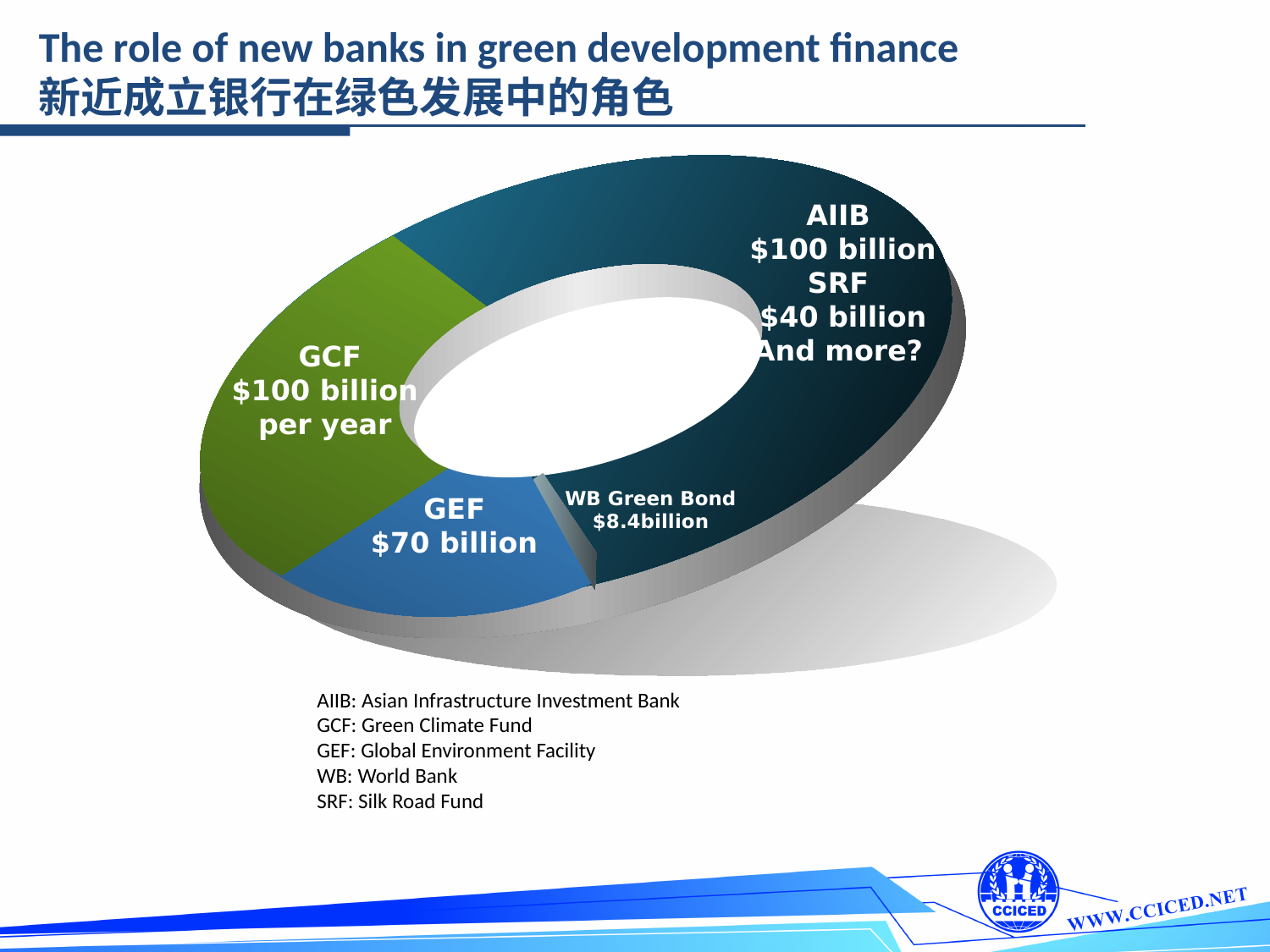

The role of new banks in green development finance
新近成立银行在绿色发展中的角色

AIIB
$100 billion
SRF
$40 billion
And more?

GCF
$100 billion
per year

GEF
$70 billion

WB Green Bond
$8.4billion
AIIB: Asian Infrastructure Investment Bank
GCF: Green Climate Fund
GEF: Global Environment Facility
WB: World Bank
SRF: Silk Road Fund